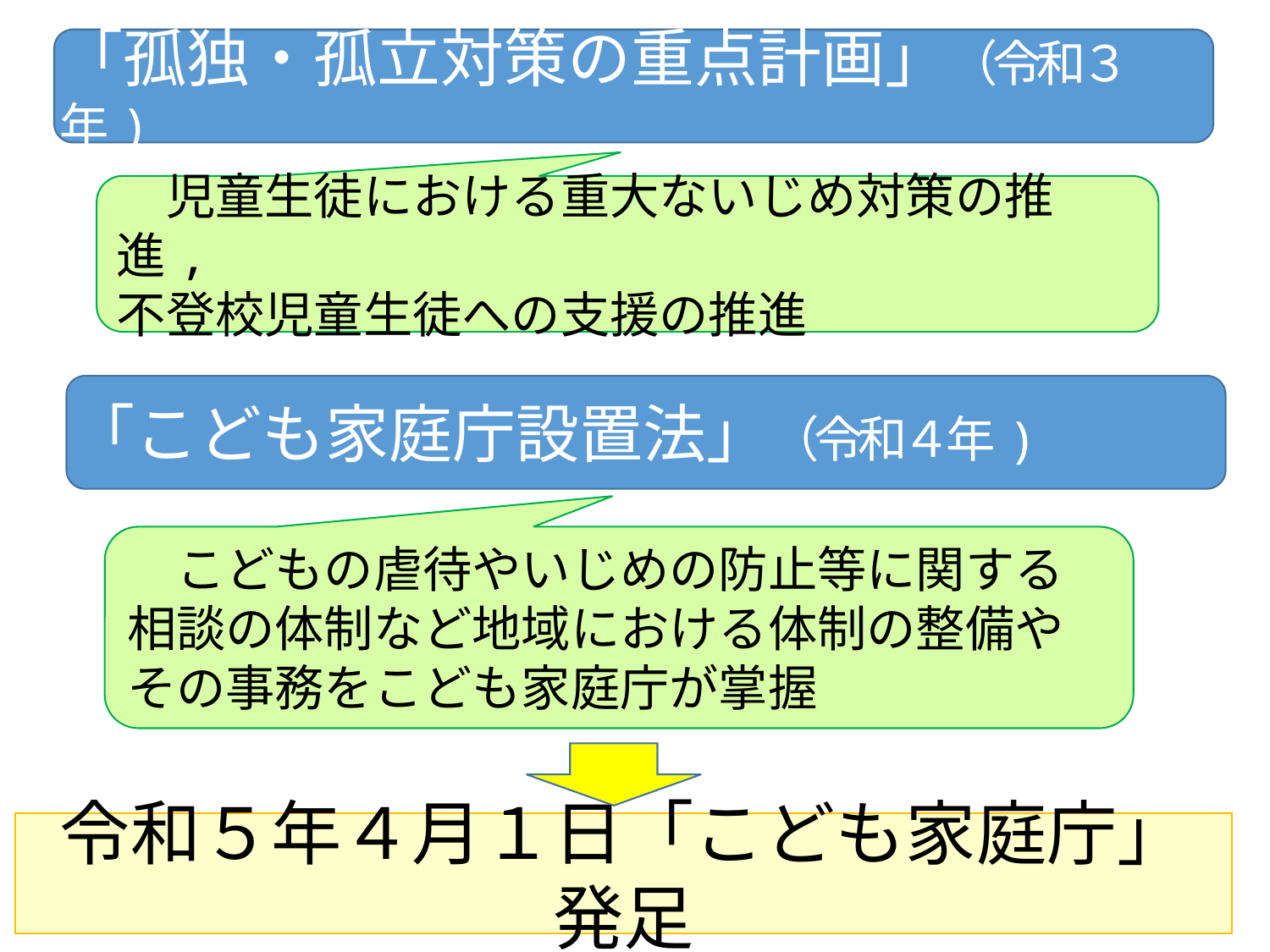

「孤独・孤立対策の重点計画」（令和３年)
　児童生徒における重大ないじめ対策の推進,
不登校児童生徒への支援の推進
「こども家庭庁設置法」（令和４年)
　こどもの虐待やいじめの防止等に関する相談の体制など地域における体制の整備や
その事務をこども家庭庁が掌握

令和５年４月１日「こども家庭庁」発足
11